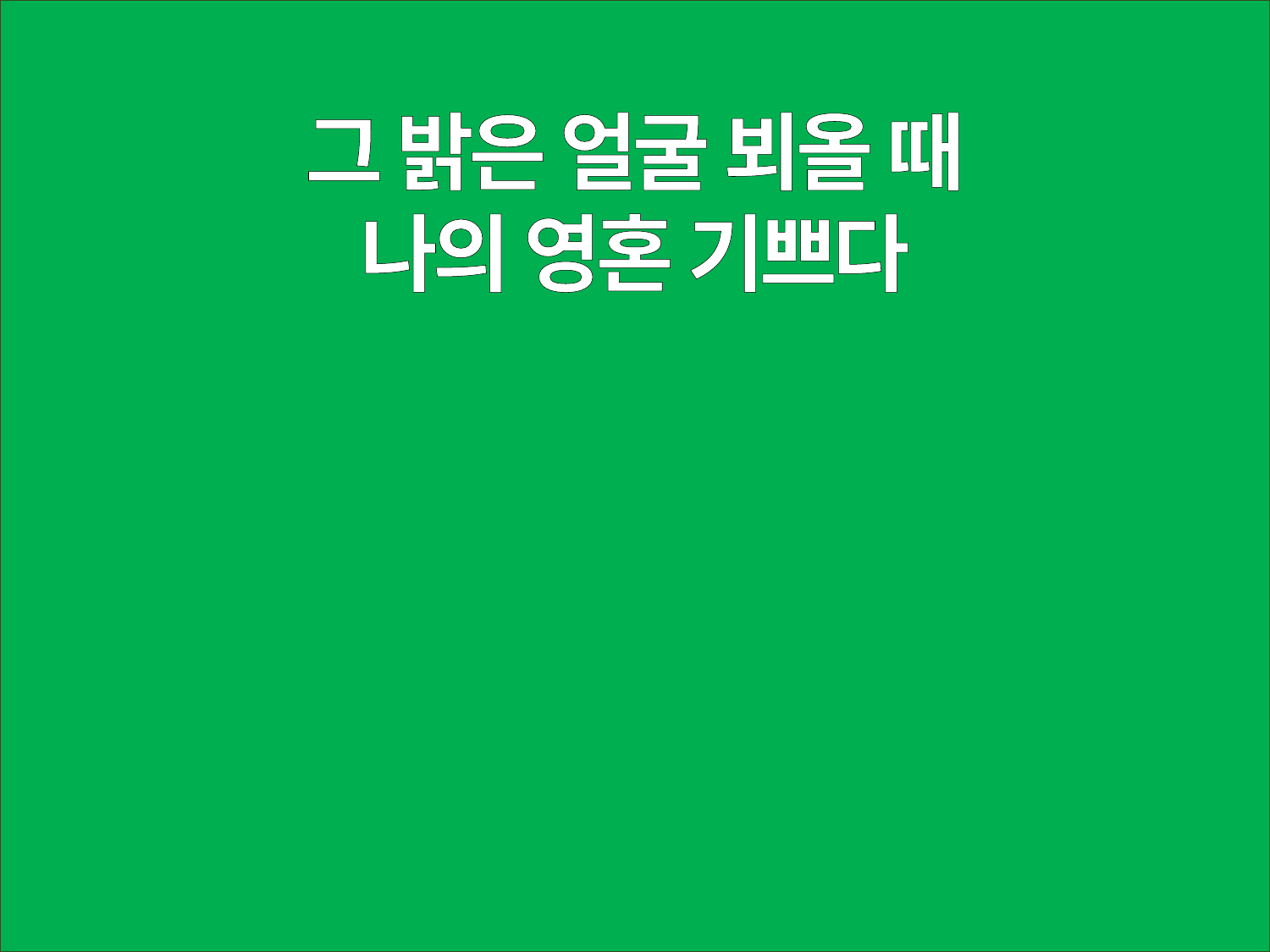

그 밝은 얼굴 뵈올 때
나의 영혼 기쁘다